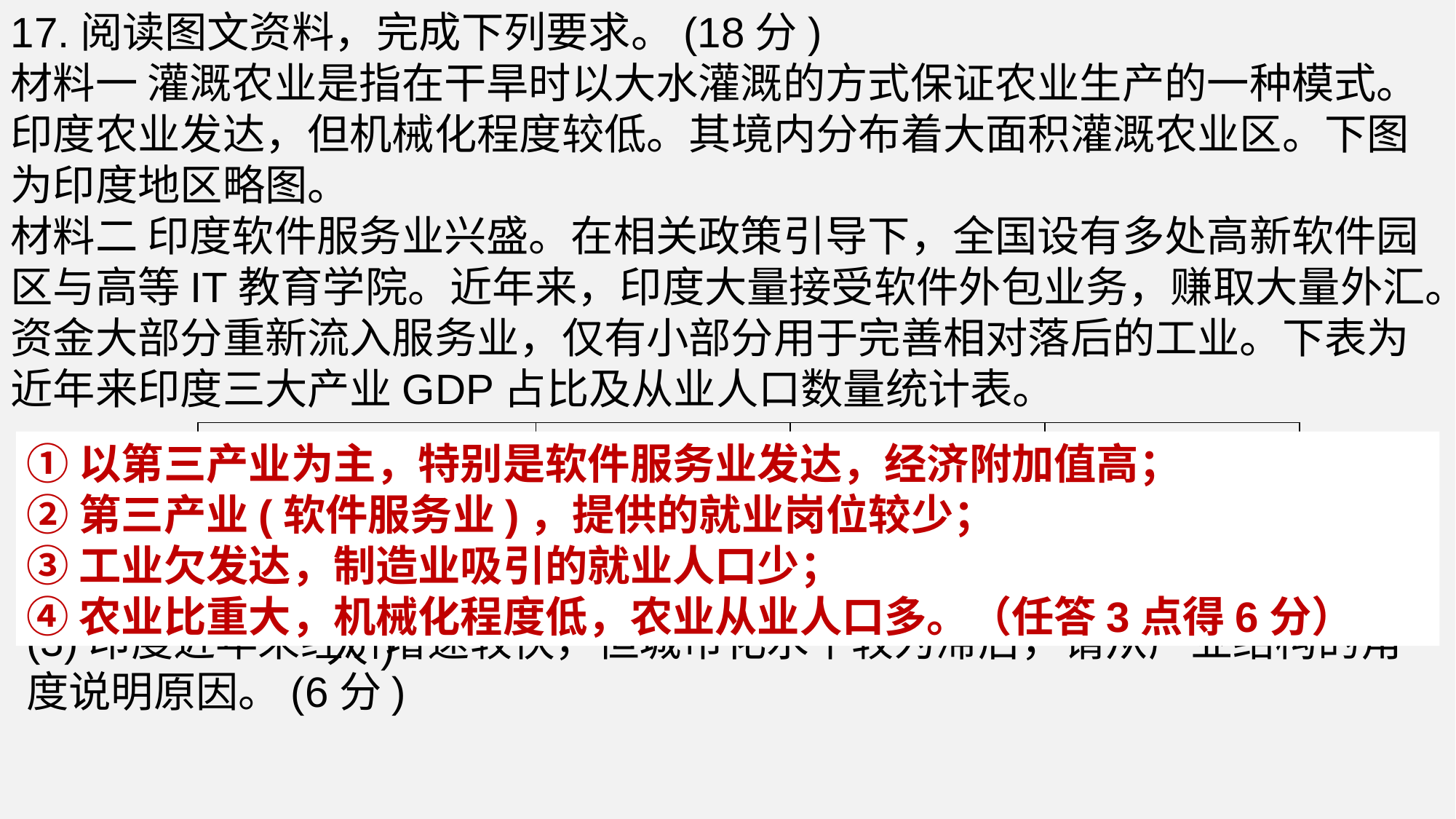

17.阅读图文资料，完成下列要求。(18分)
材料一 灌溉农业是指在干旱时以大水灌溉的方式保证农业生产的一种模式。印度农业发达，但机械化程度较低。其境内分布着大面积灌溉农业区。下图为印度地区略图。
材料二 印度软件服务业兴盛。在相关政策引导下，全国设有多处高新软件园区与高等IT教育学院。近年来，印度大量接受软件外包业务，赚取大量外汇。资金大部分重新流入服务业，仅有小部分用于完善相对落后的工业。下表为近年来印度三大产业GDP占比及从业人口数量统计表。
| 产业 | 第一产业 | 第二产业 | 第三产业 |
| --- | --- | --- | --- |
| GDP 占比 | 16% | 26% | 58% |
| 从业人口(亿人) | 4.9 | 1.4 | 1.5 |
①以第三产业为主，特别是软件服务业发达，经济附加值高；
②第三产业(软件服务业)，提供的就业岗位较少；
③工业欠发达，制造业吸引的就业人口少；
④农业比重大，机械化程度低，农业从业人口多。（任答3点得6分）
(3)印度近年来经济增速较快，但城市化水平较为滞后，请从产业结构的角度说明原因。(6分)